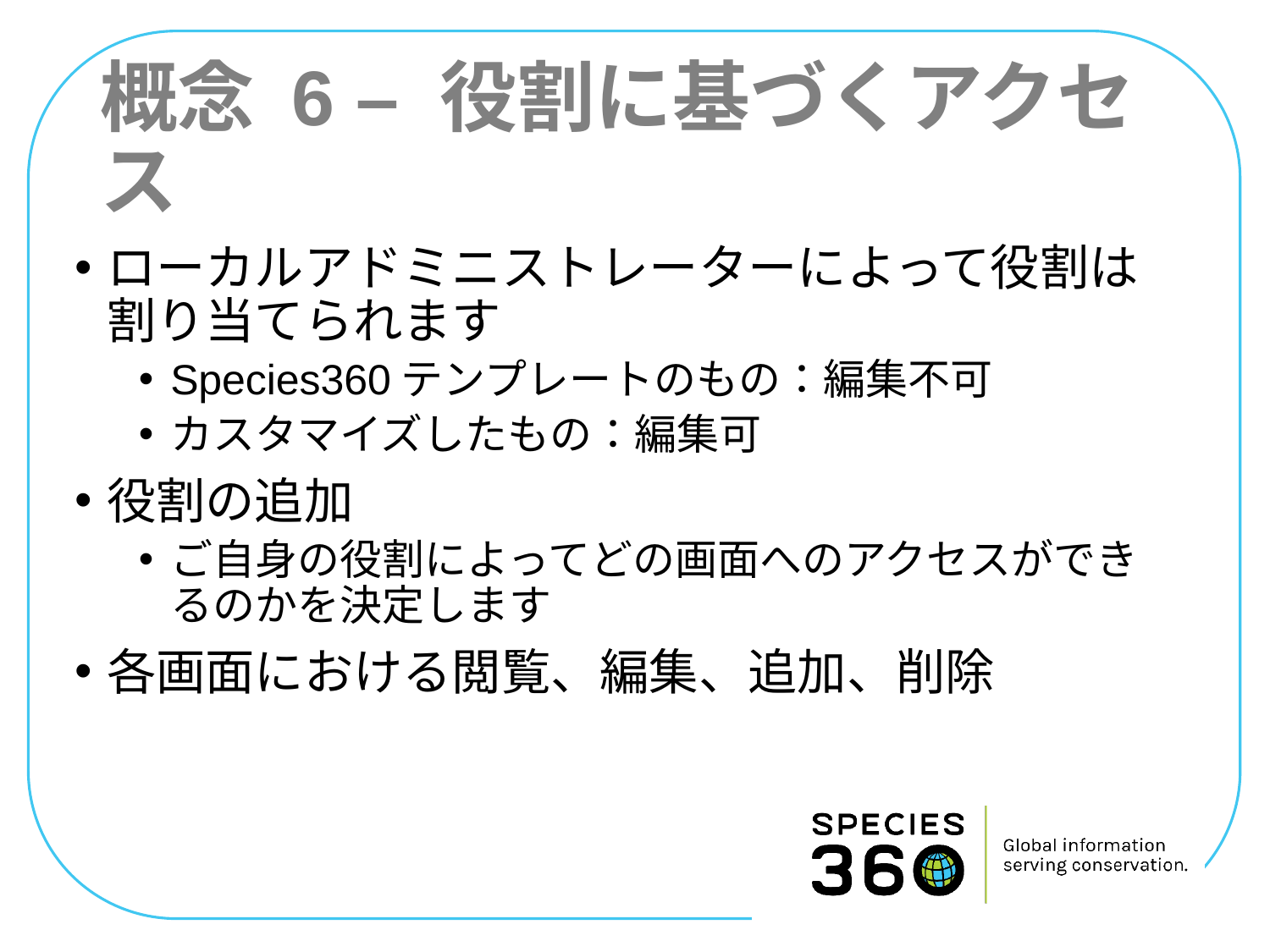

# 概念 6 – 役割に基づくアクセス
ローカルアドミニストレーターによって役割は割り当てられます
Species360テンプレートのもの：編集不可
カスタマイズしたもの：編集可
役割の追加
ご自身の役割によってどの画面へのアクセスができるのかを決定します
各画面における閲覧、編集、追加、削除